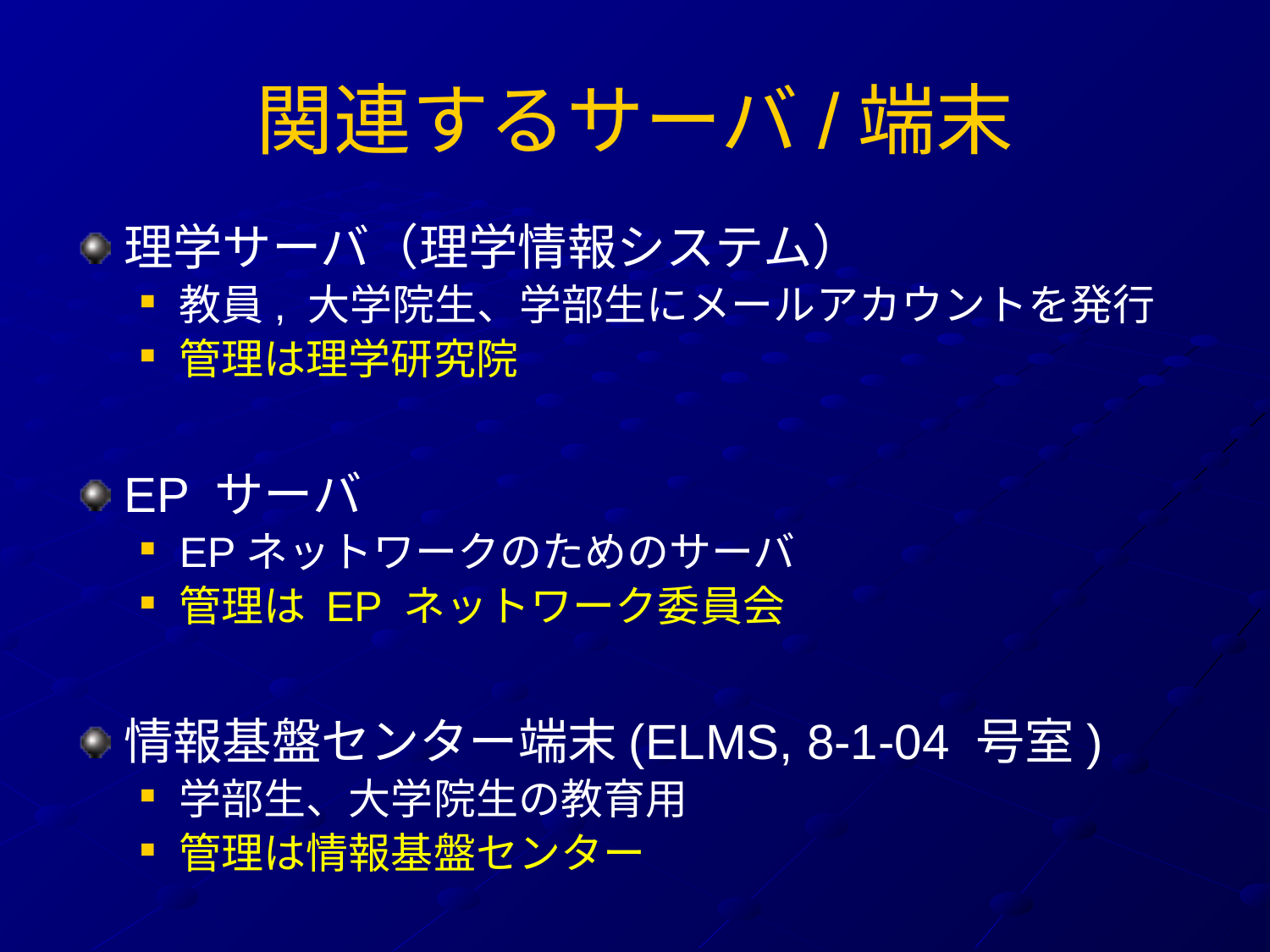

# 関連するサーバ/端末
理学サーバ（理学情報システム）
教員, 大学院生、学部生にメールアカウントを発行
管理は理学研究院

EP サーバ
EPネットワークのためのサーバ
管理は EP ネットワーク委員会

情報基盤センター端末(ELMS, 8-1-04 号室)
学部生、大学院生の教育用
管理は情報基盤センター